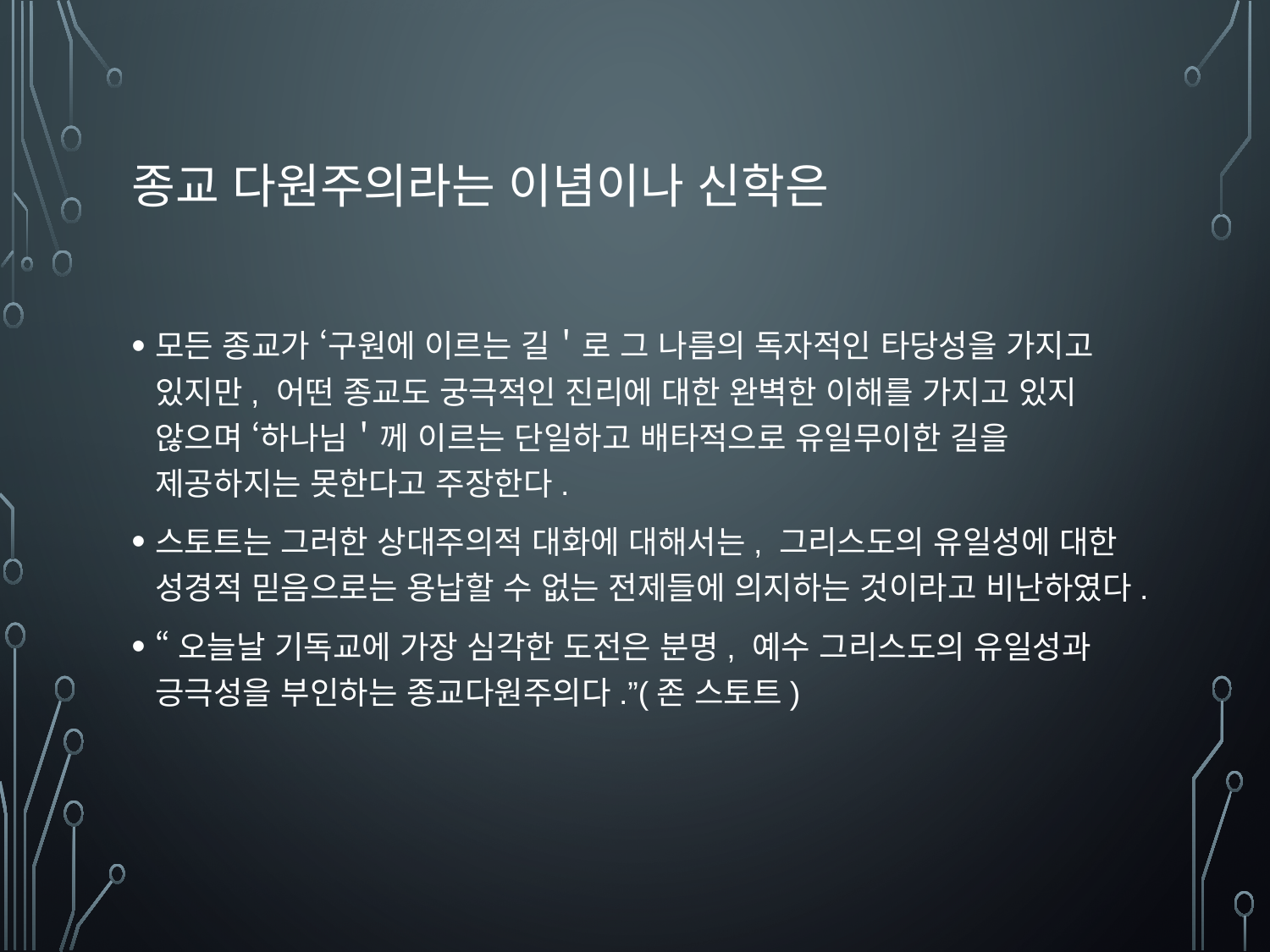

# 종교 다원주의라는 이념이나 신학은
모든 종교가 ‘구원에 이르는 길＇로 그 나름의 독자적인 타당성을 가지고 있지만, 어떤 종교도 궁극적인 진리에 대한 완벽한 이해를 가지고 있지 않으며 ‘하나님＇께 이르는 단일하고 배타적으로 유일무이한 길을 제공하지는 못한다고 주장한다.
스토트는 그러한 상대주의적 대화에 대해서는, 그리스도의 유일성에 대한 성경적 믿음으로는 용납할 수 없는 전제들에 의지하는 것이라고 비난하였다.
“오늘날 기독교에 가장 심각한 도전은 분명, 예수 그리스도의 유일성과 긍극성을 부인하는 종교다원주의다.”(존 스토트)